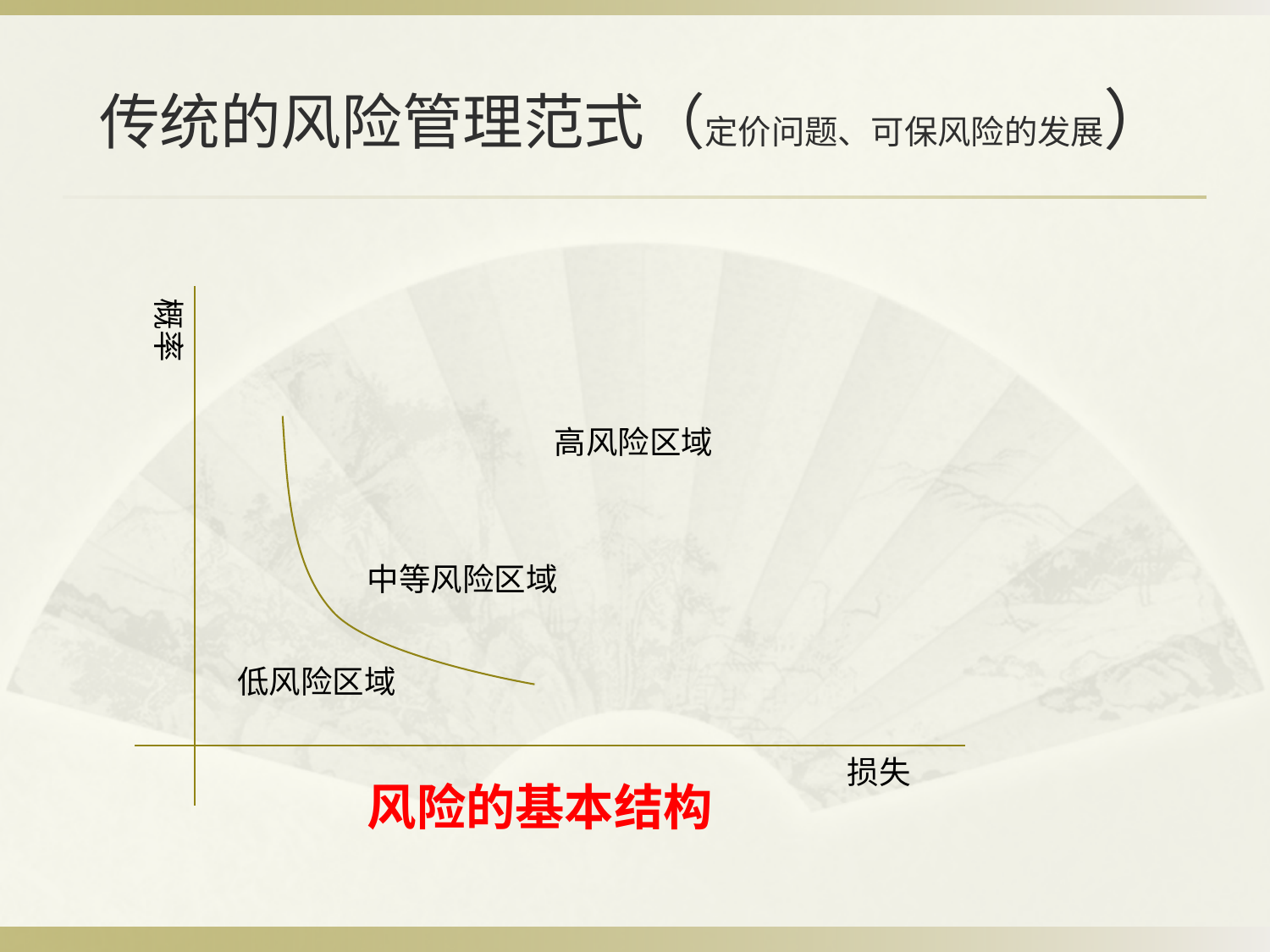

# 传统的风险管理范式（定价问题、可保风险的发展）
概率

高风险区域
中等风险区域
低风险区域
损失
风险的基本结构